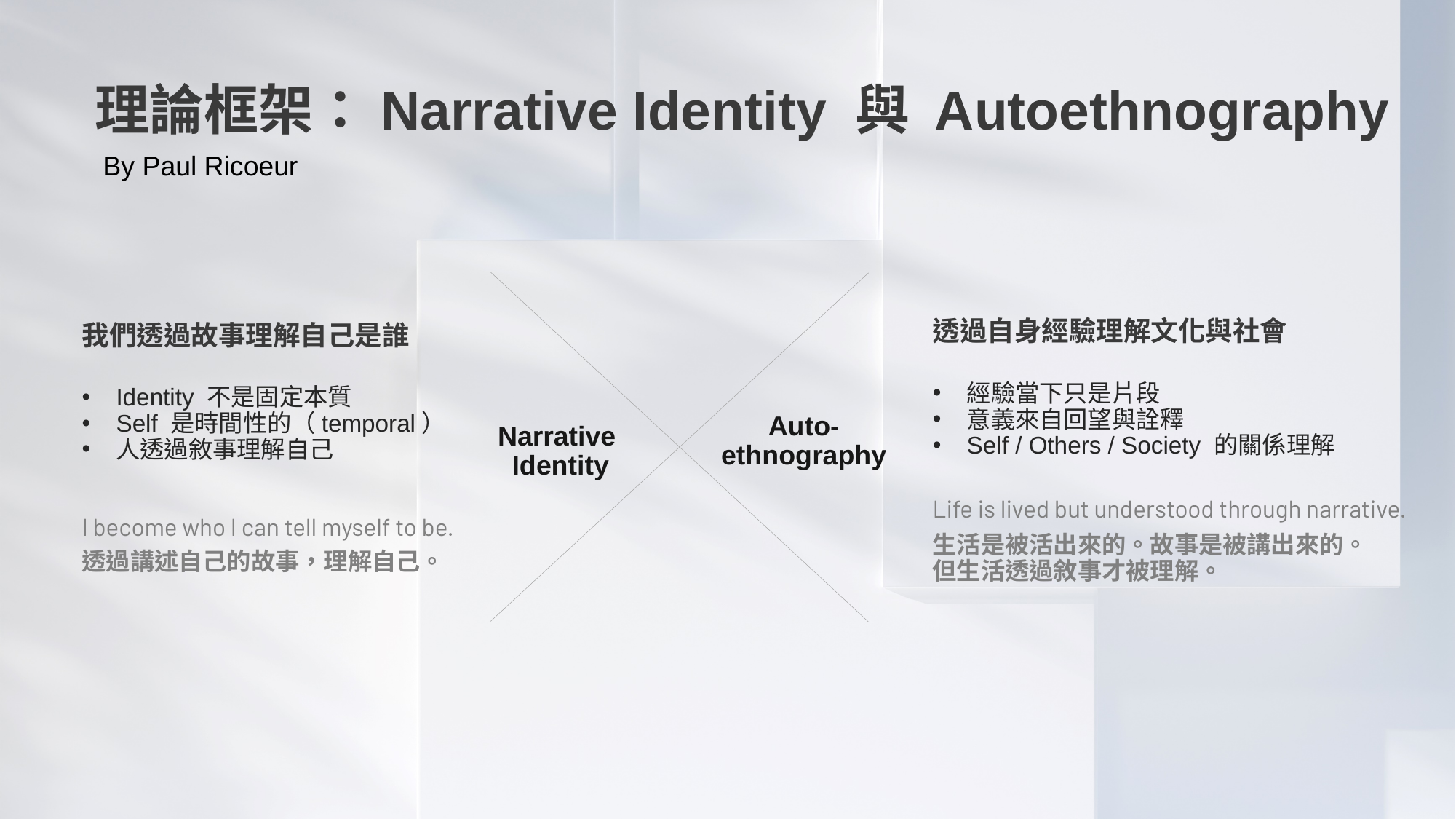

理論框架：Narrative Identity 與 Autoethnography
By Paul Ricoeur
透過自身經驗理解文化與社會
我們透過故事理解自己是誰
經驗當下只是片段
意義來自回望與詮釋
Self / Others / Society 的關係理解
Identity 不是固定本質
Self 是時間性的（temporal）
人透過敘事理解自己
Narrative
Identity
Auto-
ethnography
Life is lived but understood through narrative.
I become who I can tell myself to be.
生活是被活出來的。故事是被講出來的。
但生活透過敘事才被理解。
透過講述自己的故事，理解自己。